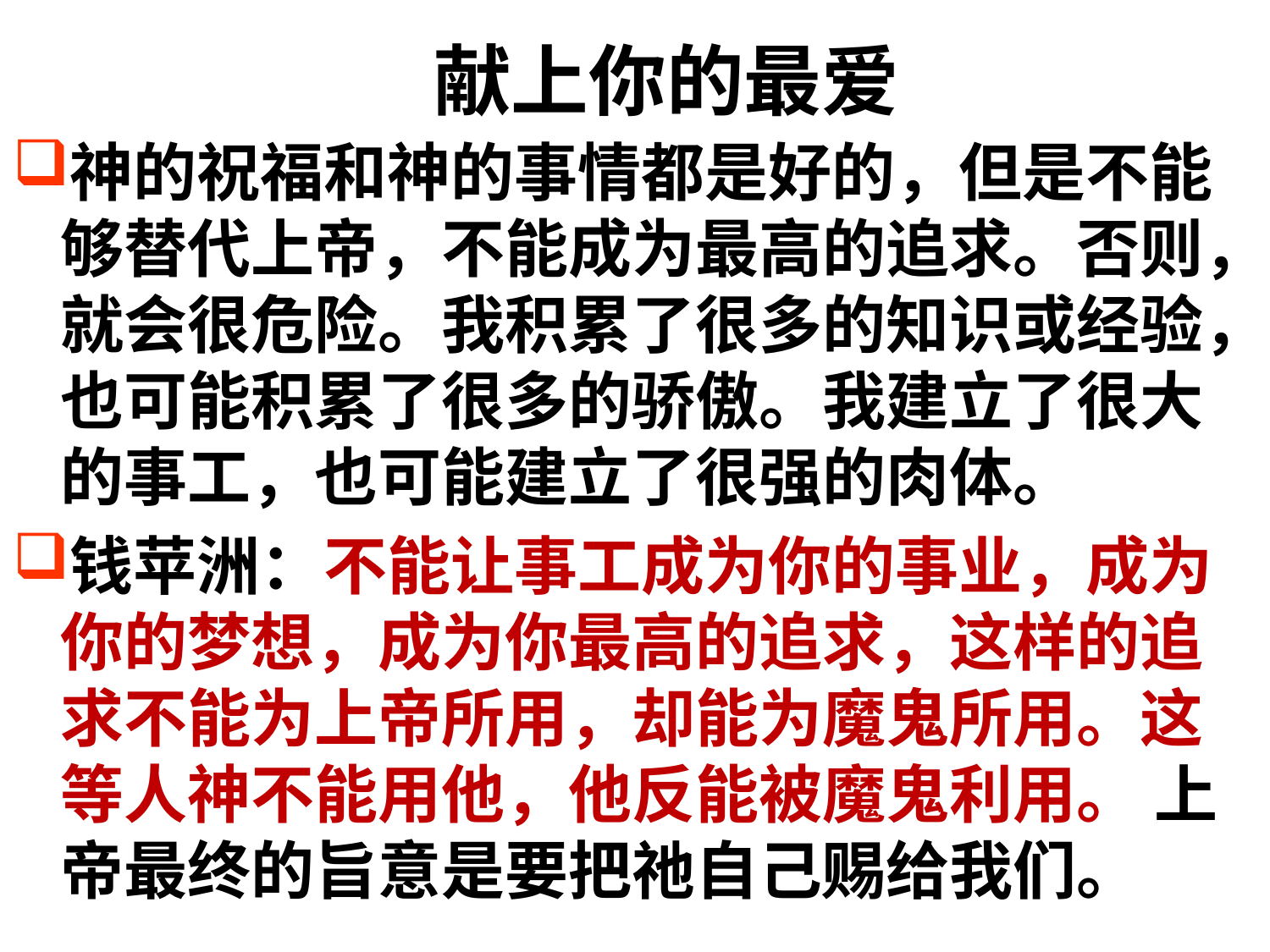

# 献上你的最爱
神的祝福和神的事情都是好的，但是不能够替代上帝，不能成为最高的追求。否则，就会很危险。我积累了很多的知识或经验，也可能积累了很多的骄傲。我建立了很大的事工，也可能建立了很强的肉体。
钱苹洲：不能让事工成为你的事业，成为你的梦想，成为你最高的追求，这样的追求不能为上帝所用，却能为魔鬼所用。这等人神不能用他，他反能被魔鬼利用。 上帝最终的旨意是要把祂自己赐给我们。